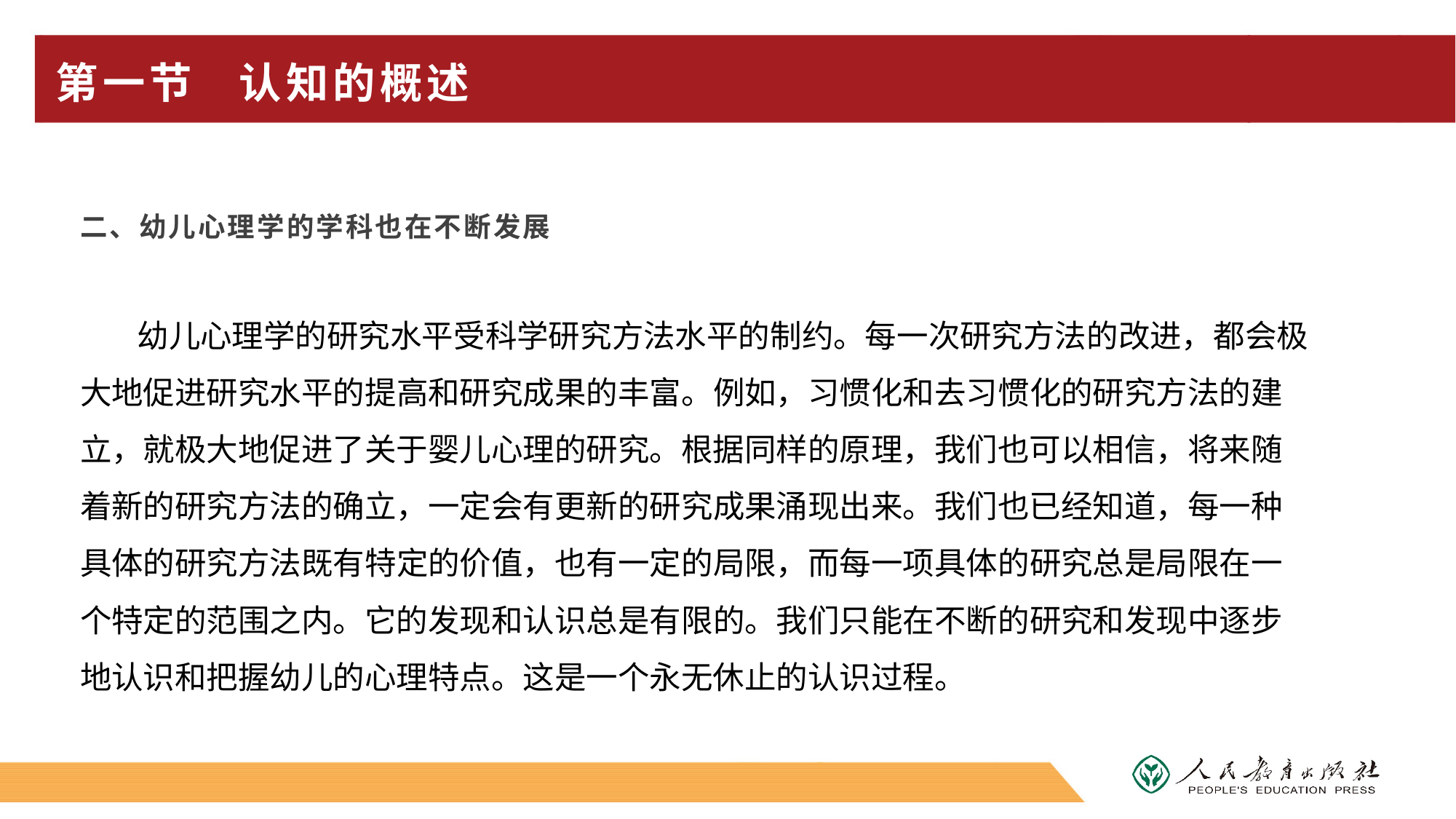

# 第一节   认知的概述
二、幼儿心理学的学科也在不断发展
幼儿心理学的研究水平受科学研究方法水平的制约。每一次研究方法的改进，都会极大地促进研究水平的提高和研究成果的丰富。例如，习惯化和去习惯化的研究方法的建立，就极大地促进了关于婴儿心理的研究。根据同样的原理，我们也可以相信，将来随着新的研究方法的确立，一定会有更新的研究成果涌现出来。我们也已经知道，每一种具体的研究方法既有特定的价值，也有一定的局限，而每一项具体的研究总是局限在一个特定的范围之内。它的发现和认识总是有限的。我们只能在不断的研究和发现中逐步地认识和把握幼儿的心理特点。这是一个永无休止的认识过程。